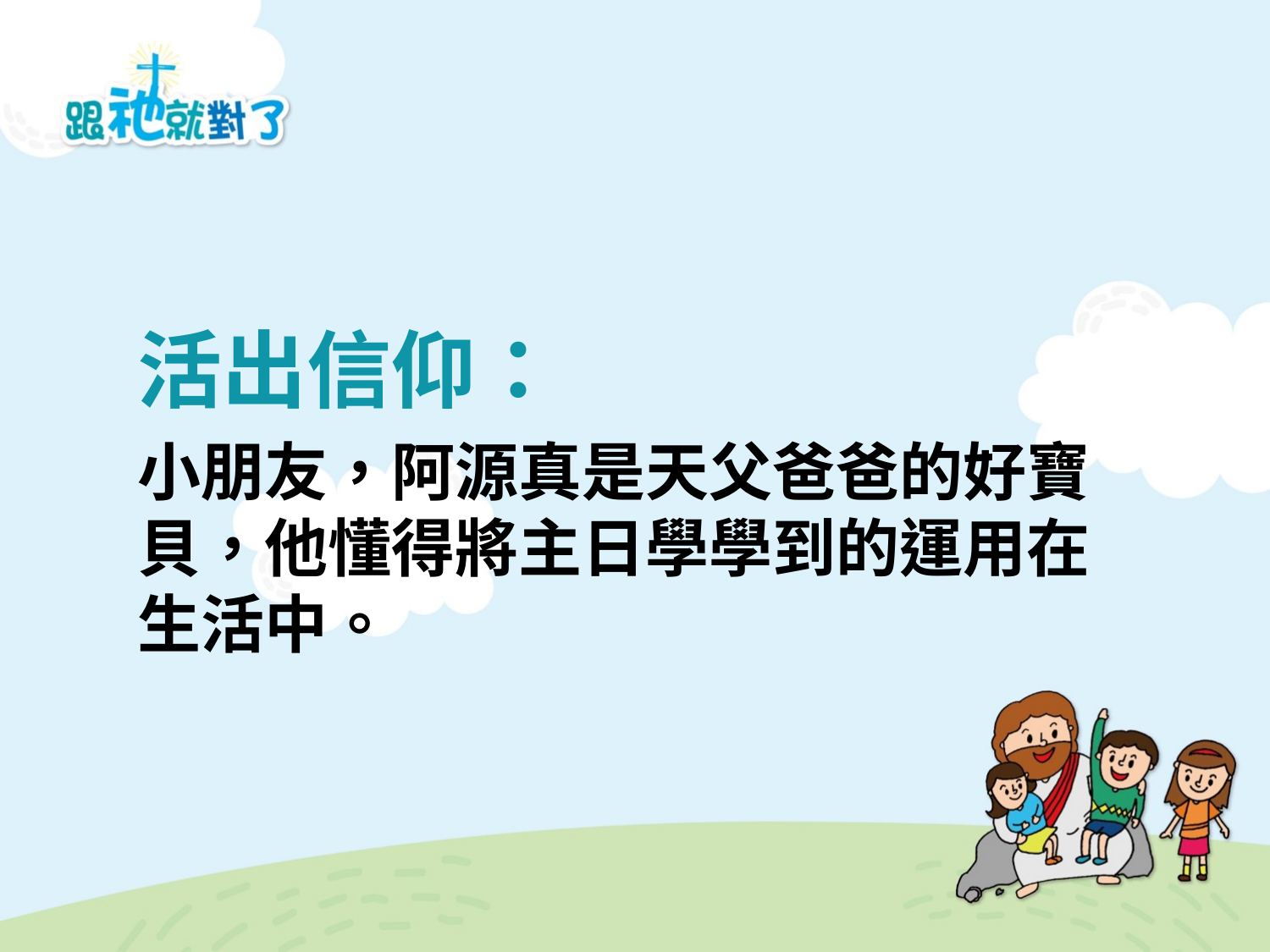

活出信仰：
小朋友，阿源真是天父爸爸的好寶貝，他懂得將主日學學到的運用在生活中。